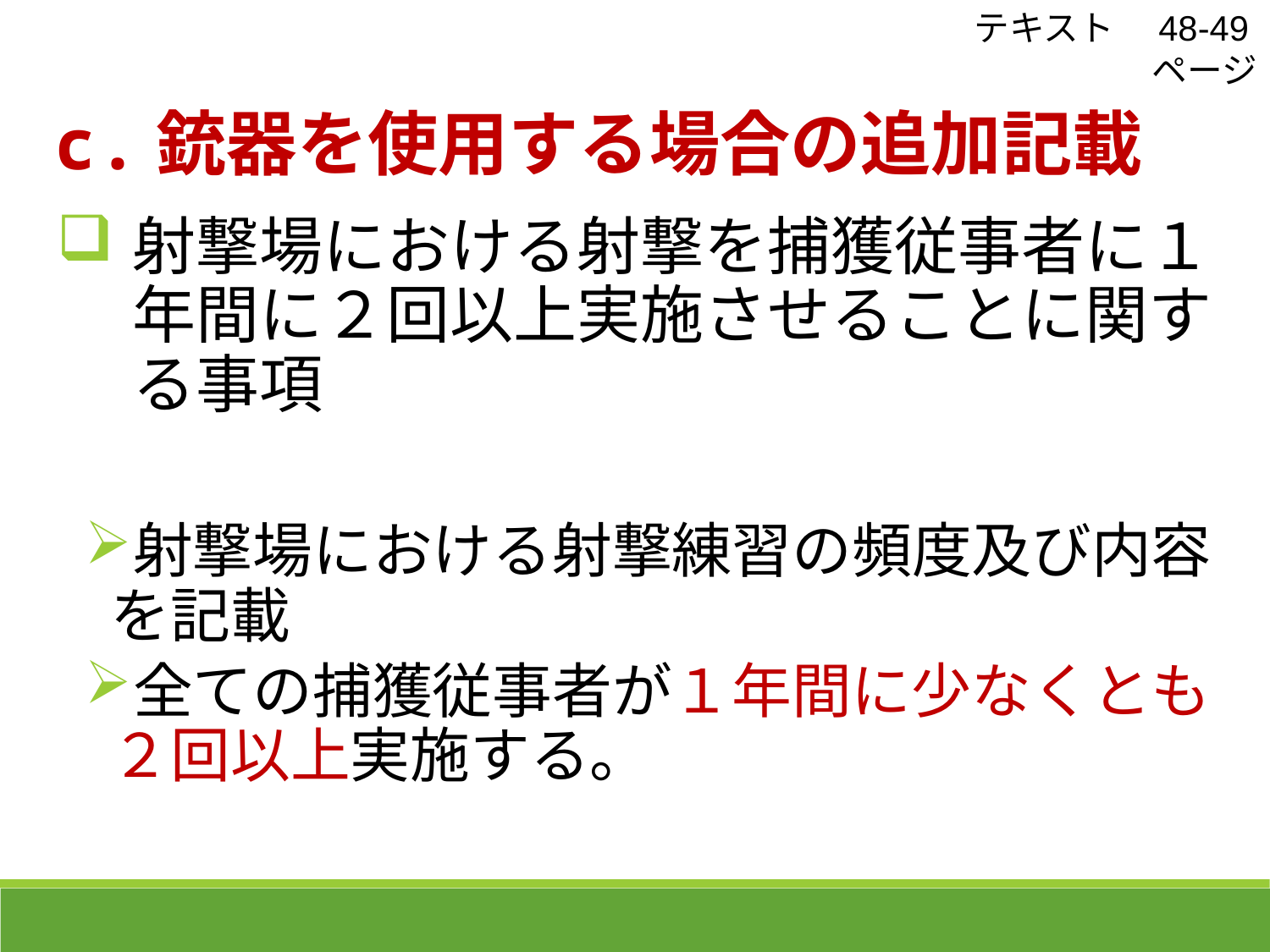

テキスト　48-49ページ
 c.銃器を使用する場合の追加記載
射撃場における射撃を捕獲従事者に１年間に２回以上実施させることに関する事項

射撃場における射撃練習の頻度及び内容を記載
全ての捕獲従事者が１年間に少なくとも２回以上実施する。